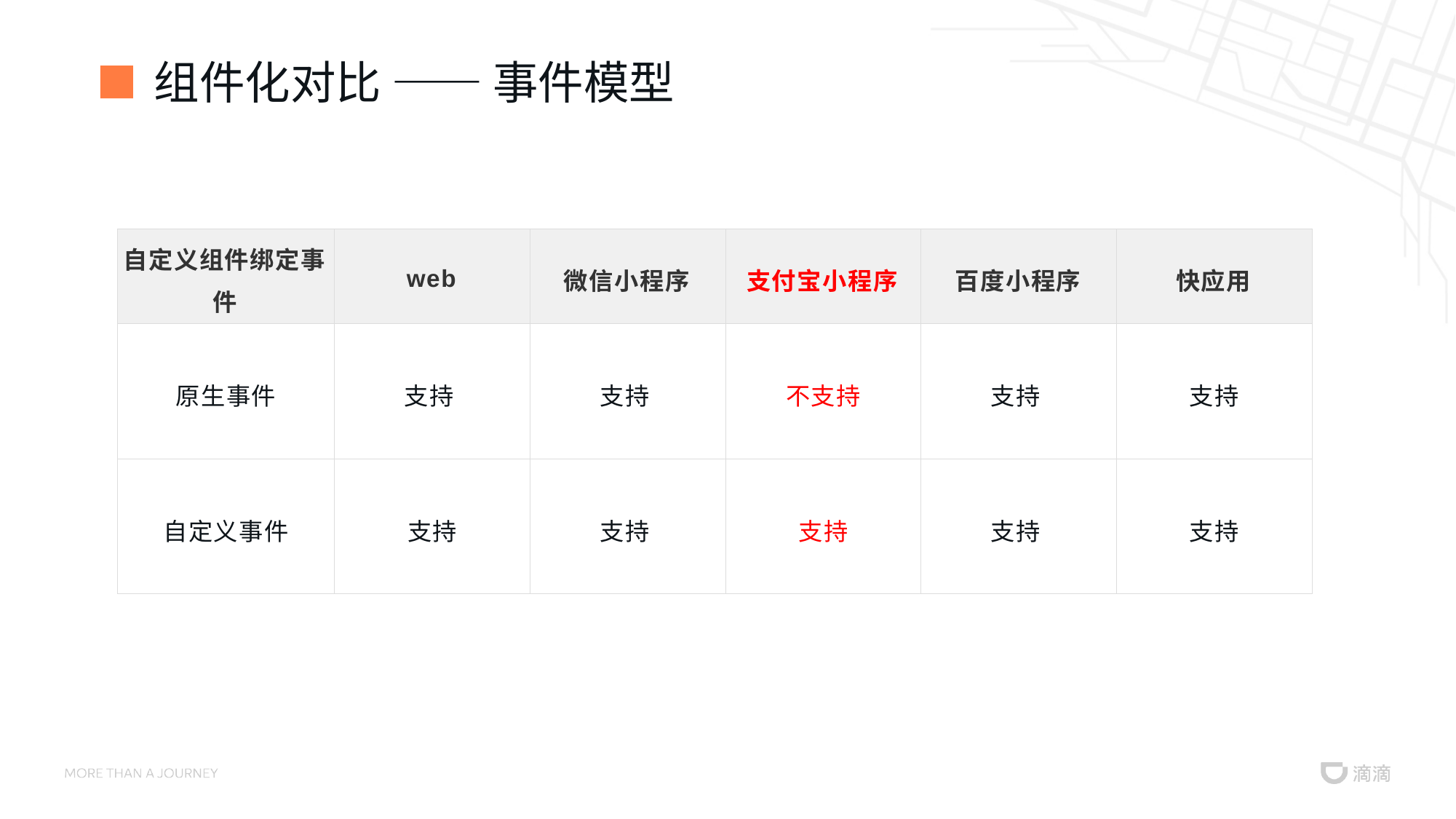

# 组件化对比 —— 事件模型

| 自定义组件绑定事件 | web | 微信小程序 | 支付宝小程序 | 百度小程序 | 快应用 |
| --- | --- | --- | --- | --- | --- |
| 原生事件 | 支持 | 支持 | 不支持 | 支持 | 支持 |
| 自定义事件 | 支持 | 支持 | 支持 | 支持 | 支持 |